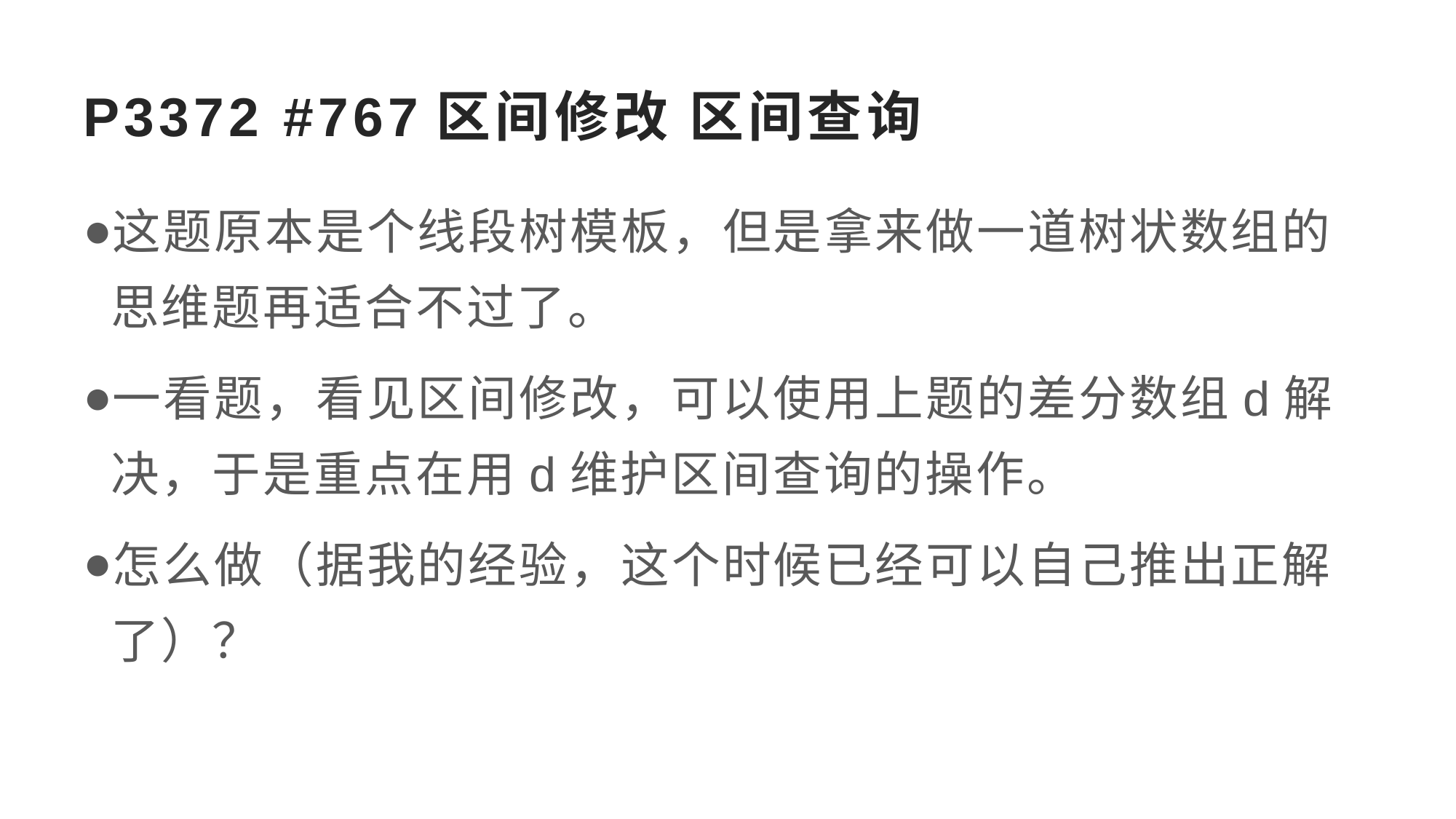

# P3372 #767区间修改 区间查询
这题原本是个线段树模板，但是拿来做一道树状数组的思维题再适合不过了。
一看题，看见区间修改，可以使用上题的差分数组d解决，于是重点在用d维护区间查询的操作。
怎么做（据我的经验，这个时候已经可以自己推出正解了）？